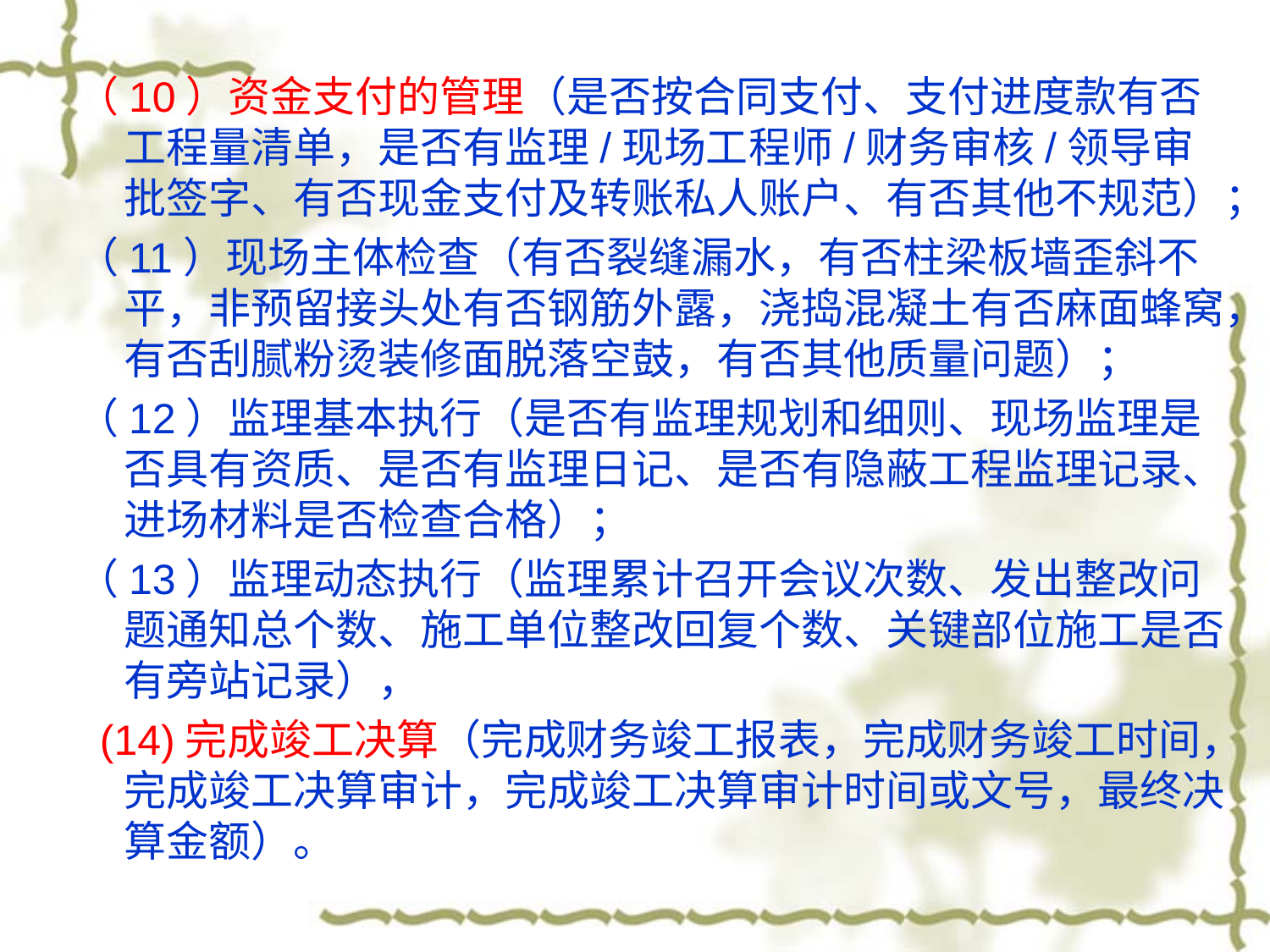

（10）资金支付的管理（是否按合同支付、支付进度款有否工程量清单，是否有监理/现场工程师/财务审核/领导审批签字、有否现金支付及转账私人账户、有否其他不规范）；
（11）现场主体检查（有否裂缝漏水，有否柱梁板墙歪斜不平，非预留接头处有否钢筋外露，浇捣混凝土有否麻面蜂窝，有否刮腻粉烫装修面脱落空鼓，有否其他质量问题）；
（12）监理基本执行（是否有监理规划和细则、现场监理是否具有资质、是否有监理日记、是否有隐蔽工程监理记录、进场材料是否检查合格）；
（13）监理动态执行（监理累计召开会议次数、发出整改问题通知总个数、施工单位整改回复个数、关键部位施工是否有旁站记录），
  (14)完成竣工决算（完成财务竣工报表，完成财务竣工时间，完成竣工决算审计，完成竣工决算审计时间或文号，最终决算金额）。